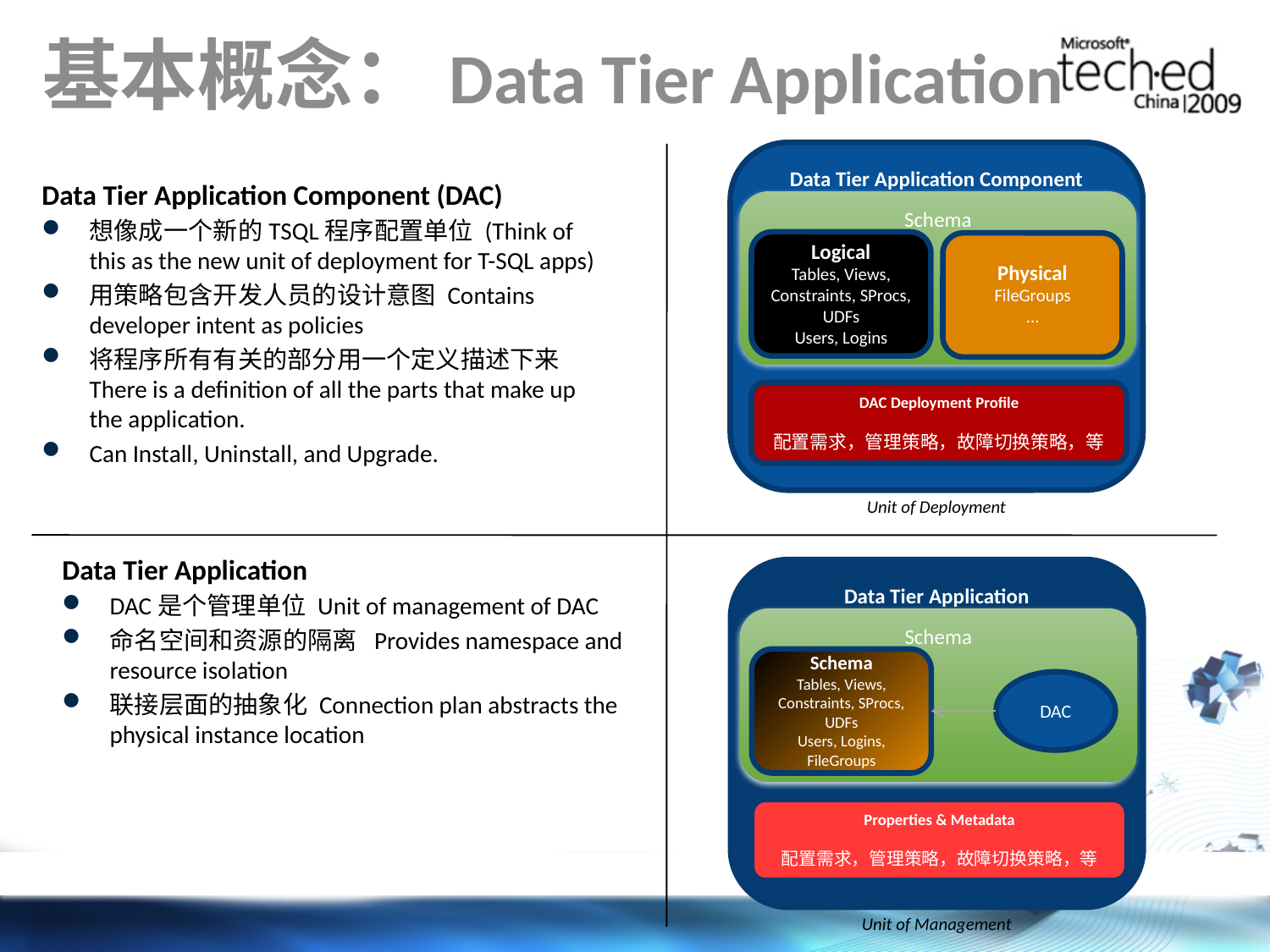

# 基本概念：Data Tier Application
Data Tier Application Component

Schema
Logical
Tables, Views, Constraints, SProcs, UDFs
Users, Logins

Physical
FileGroups
…

DAC Deployment Profile

配置需求，管理策略，故障切换策略，等
Unit of Deployment
Data Tier Application Component (DAC)
想像成一个新的TSQL程序配置单位 (Think of this as the new unit of deployment for T-SQL apps)
用策略包含开发人员的设计意图 Contains developer intent as policies
将程序所有有关的部分用一个定义描述下来 There is a definition of all the parts that make up the application.
Can Install, Uninstall, and Upgrade.

Data Tier Application
DAC是个管理单位 Unit of management of DAC
命名空间和资源的隔离  Provides namespace and resource isolation
联接层面的抽象化 Connection plan abstracts the physical instance location

Data Tier Application

Schema
Schema
Tables, Views, Constraints, SProcs, UDFs
Users, Logins, FileGroups

DAC
Properties & Metadata

配置需求，管理策略，故障切换策略，等
Unit of Management